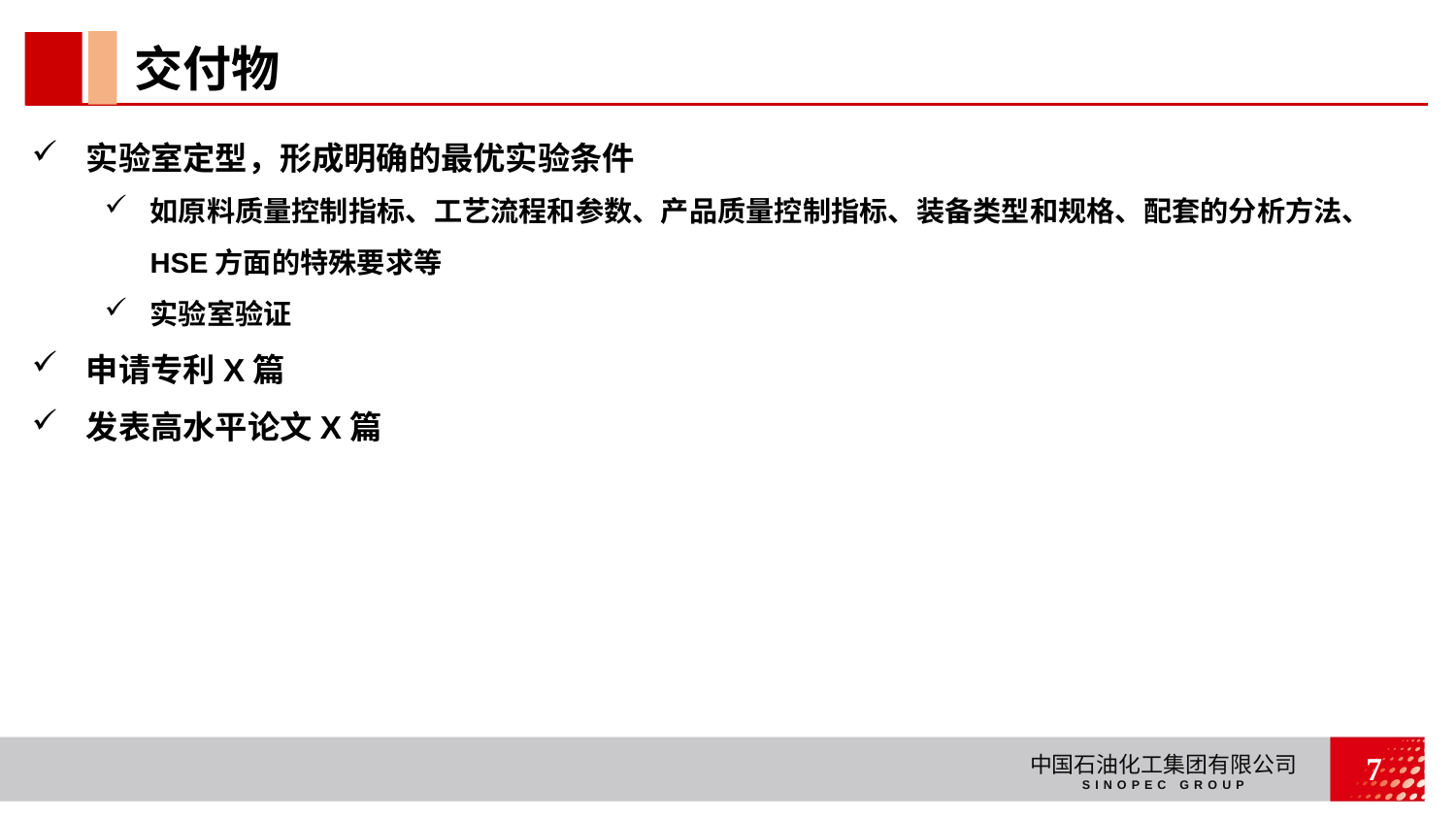

交付物
实验室定型，形成明确的最优实验条件
如原料质量控制指标、工艺流程和参数、产品质量控制指标、装备类型和规格、配套的分析方法、HSE方面的特殊要求等
实验室验证
申请专利X篇
发表高水平论文X篇
7